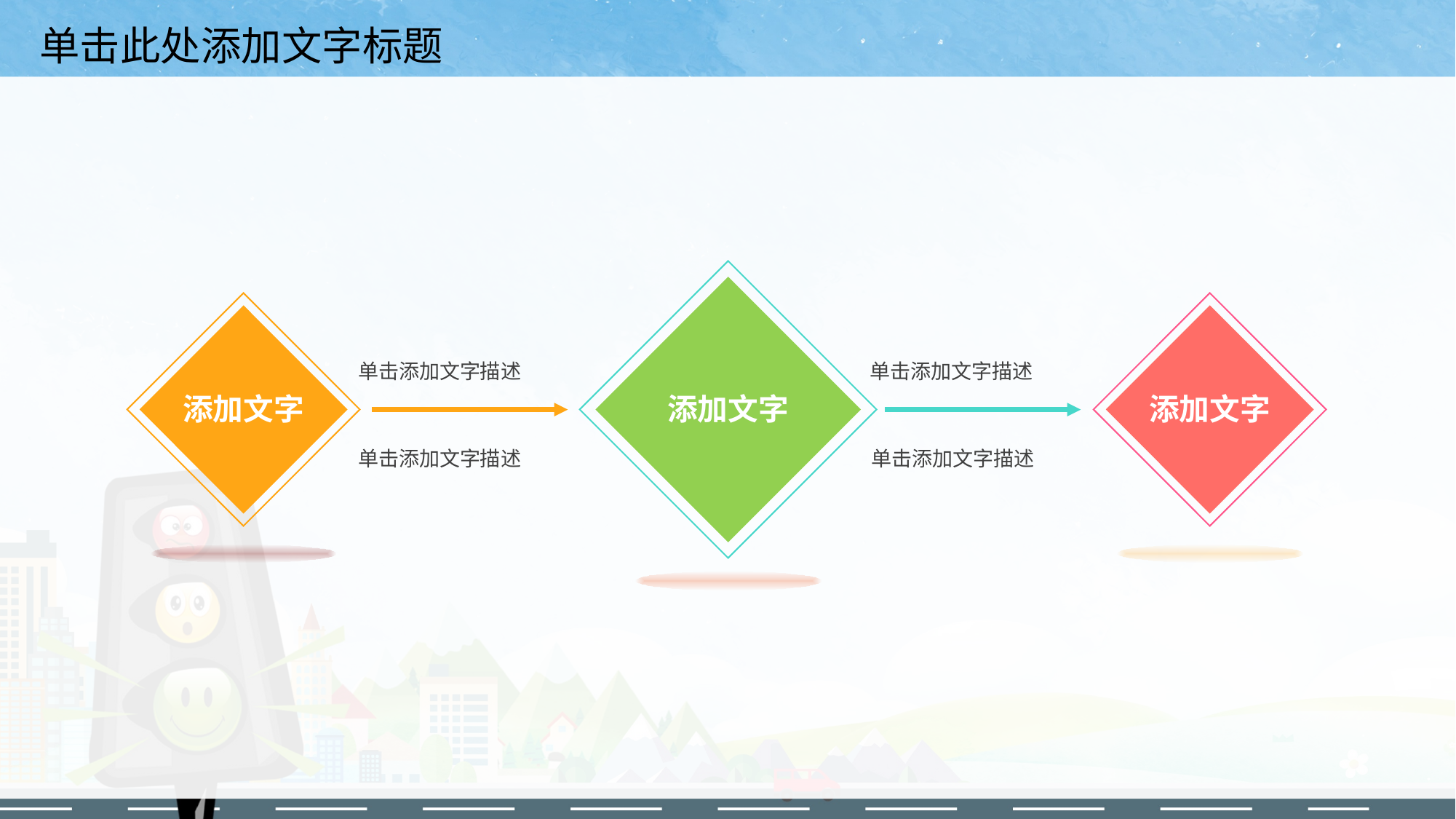

0

单击添加文字描述
单击添加文字描述
添加文字
添加文字
添加文字
单击添加文字描述
单击添加文字描述